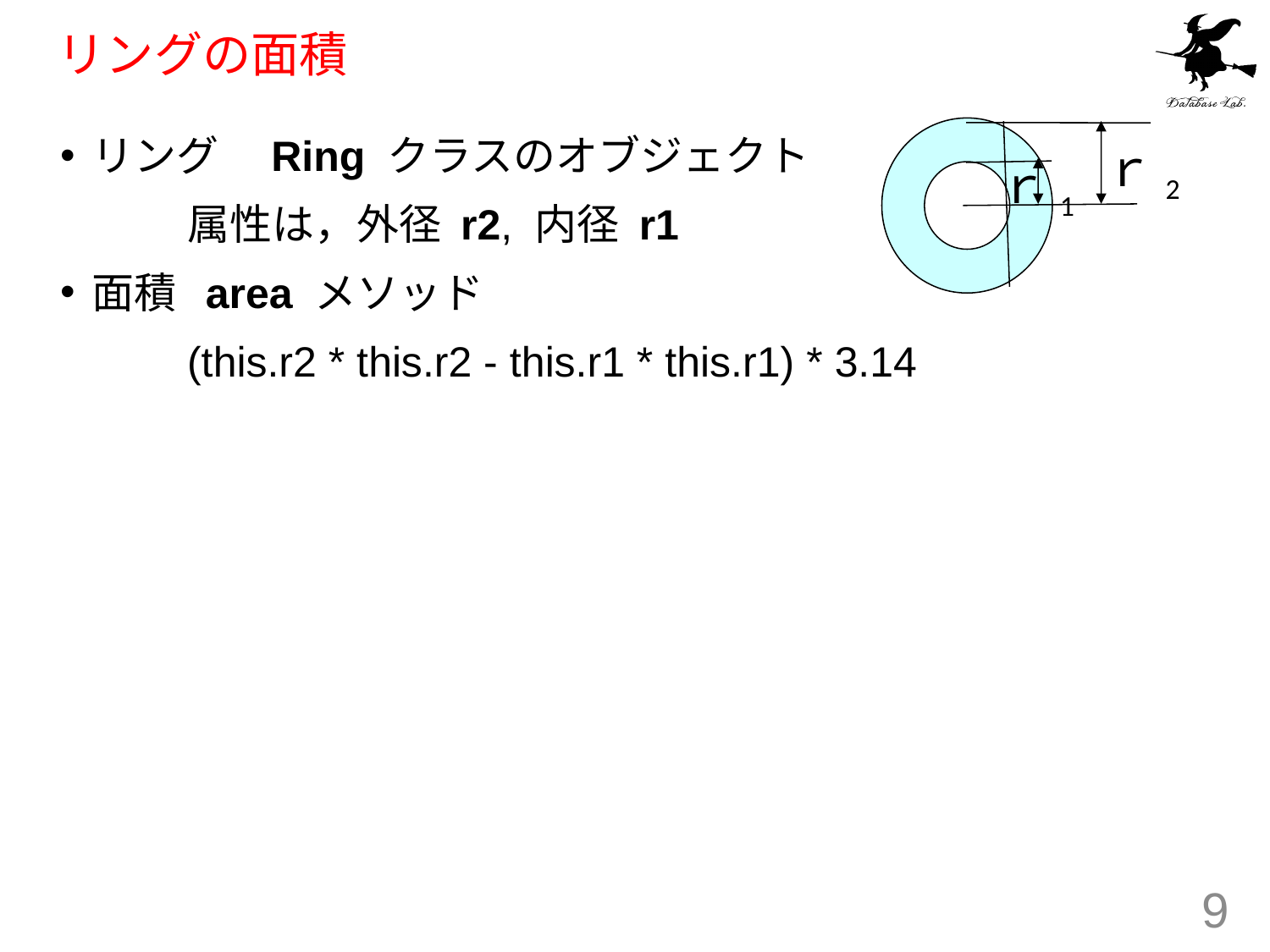

# リングの面積

リング　Ring クラスのオブジェクト
	属性は，外径 r2, 内径 r1
面積  area メソッド
	(this.r2 * this.r2 - this.r1 * this.r1) * 3.14
ｒ2
ｒ1

9